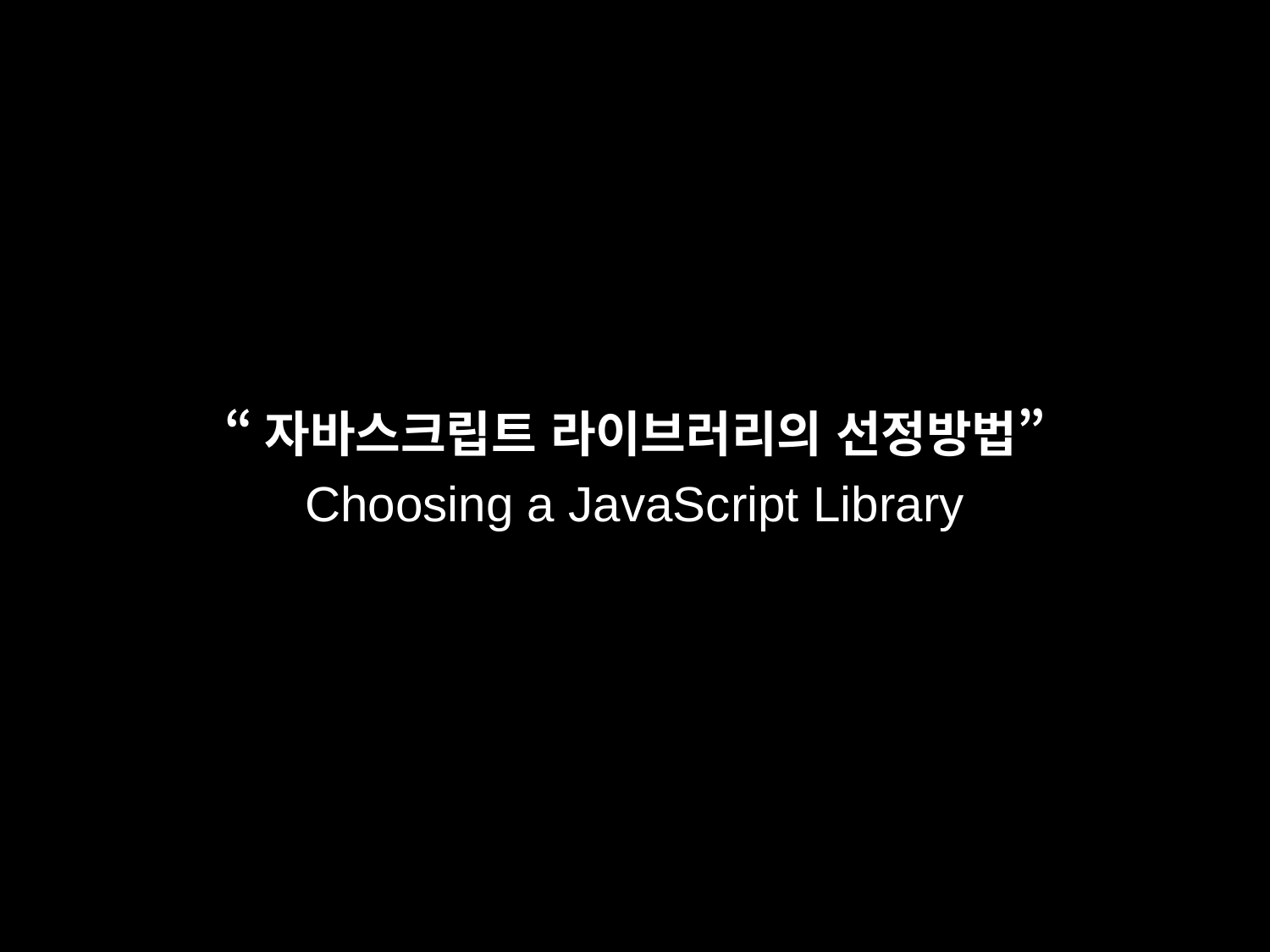

“자바스크립트 라이브러리의 선정방법”
Choosing a JavaScript Library